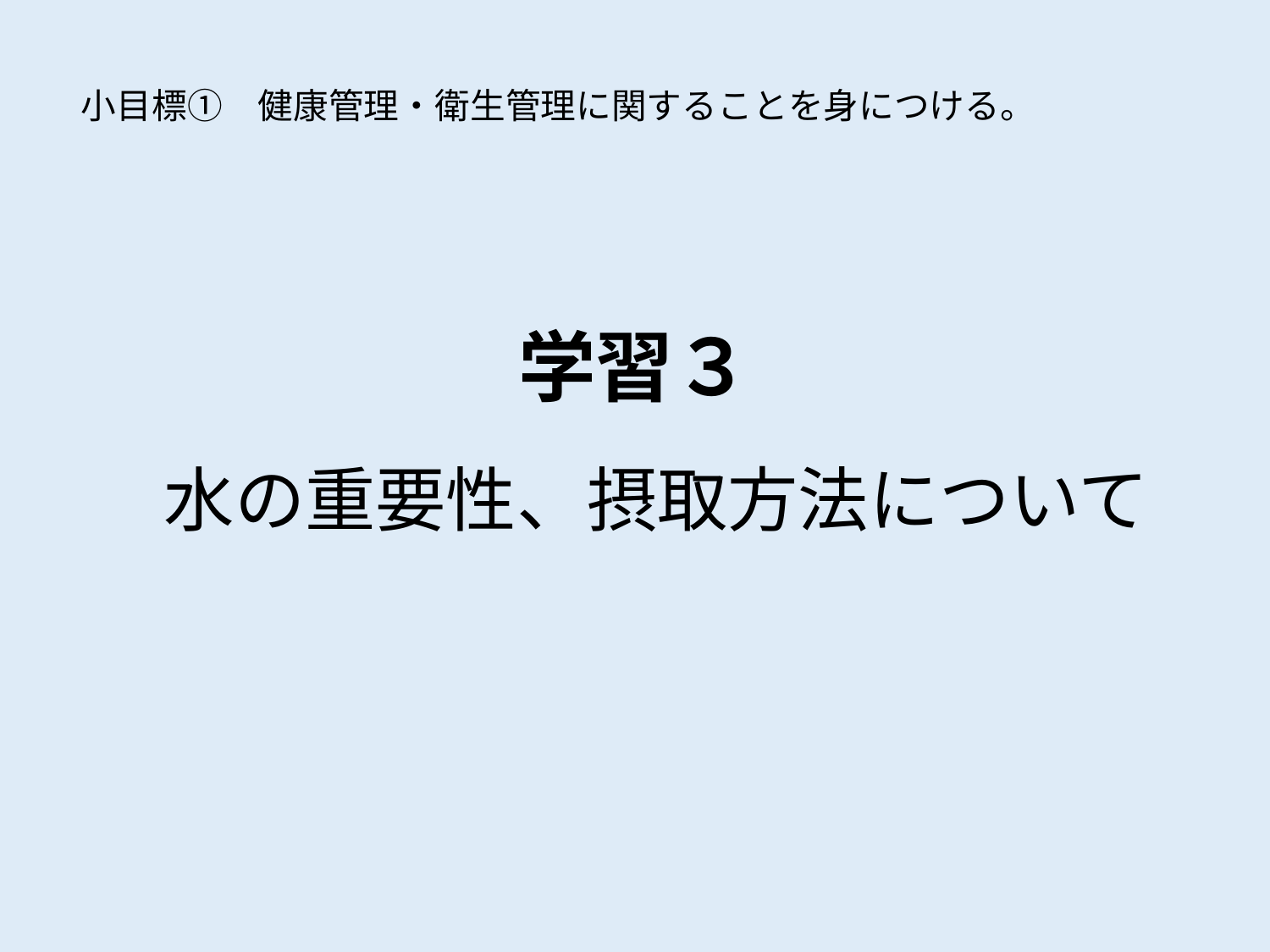

小目標①　健康管理・衛生管理に関することを身につける。
学習３

    水の重要性、摂取方法について